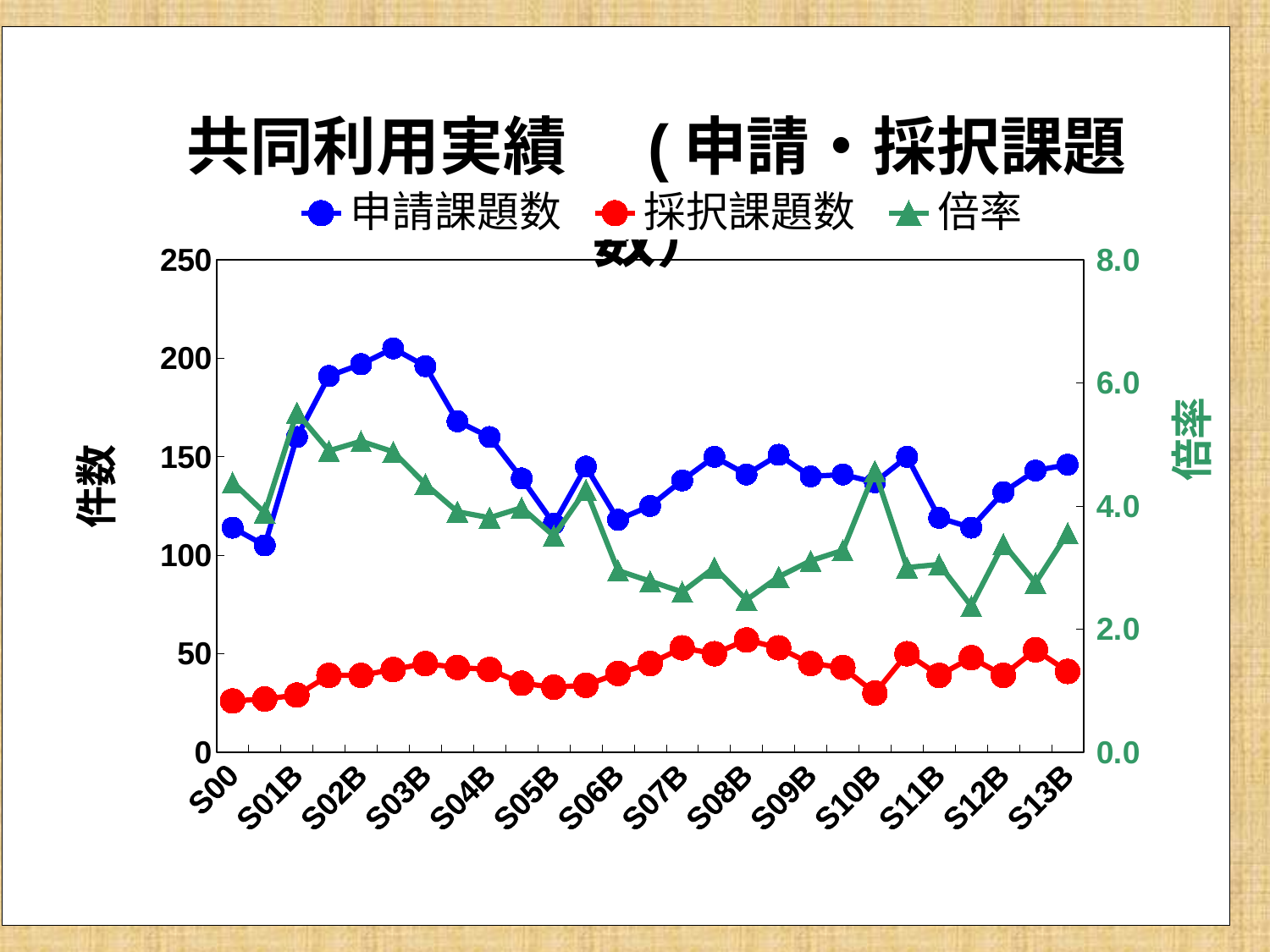

### Chart: 共同利用実績　(申請・採択課題数）

| Category | 申請課題数 | 採択課題数 | 倍率 |
|---|---|---|---|
| S00 | 114.0 | 26.0 | 4.384615384615385 |
| S01A | 105.0 | 27.0 | 3.8888888888888875 |
| S01B | 160.0 | 29.0 | 5.517241379310345 |
| S02A | 191.0 | 39.0 | 4.8974358974358925 |
| S02B | 197.0 | 39.0 | 5.051282051282051 |
| S03A | 205.0 | 42.0 | 4.880952380952381 |
| S03B | 196.0 | 45.0 | 4.355555555555549 |
| S04A | 168.0 | 43.0 | 3.9069767441860472 |
| S04B | 160.0 | 42.0 | 3.809523809523808 |
| S05A | 139.0 | 35.0 | 3.97142857142857 |
| S05B | 116.0 | 33.0 | 3.515151515151515 |
| S06A | 145.0 | 34.0 | 4.2647058823529385 |
| S06B | 118.0 | 40.0 | 2.9499999999999997 |
| S07A | 125.0 | 45.0 | 2.777777777777781 |
| S07B | 138.0 | 53.0 | 2.6037735849056602 |
| S08A | 150.0 | 50.0 | 3.0 |
| S08B | 141.0 | 57.0 | 2.473684210526318 |
| S09A | 151.0 | 53.0 | 2.8490566037735823 |
| S09B | 140.0 | 45.0 | 3.111111111111111 |
| S10A | 141.0 | 43.0 | 3.2790697674418605 |
| S10B | 137.0 | 30.0 | 4.566666666666666 |
| S11A | 150.0 | 50.0 | 3.0 |
| S11B | 119.0 | 39.0 | 3.051282051282051 |
| S12A | 114.0 | 48.0 | 2.3749999999999987 |
| S12B | 132.0 | 39.0 | 3.3846153846153837 |
| S13A | 143.0 | 52.0 | 2.75 |
| S13B | 146.0 | 41.0 | 3.5609756097560976 |
78